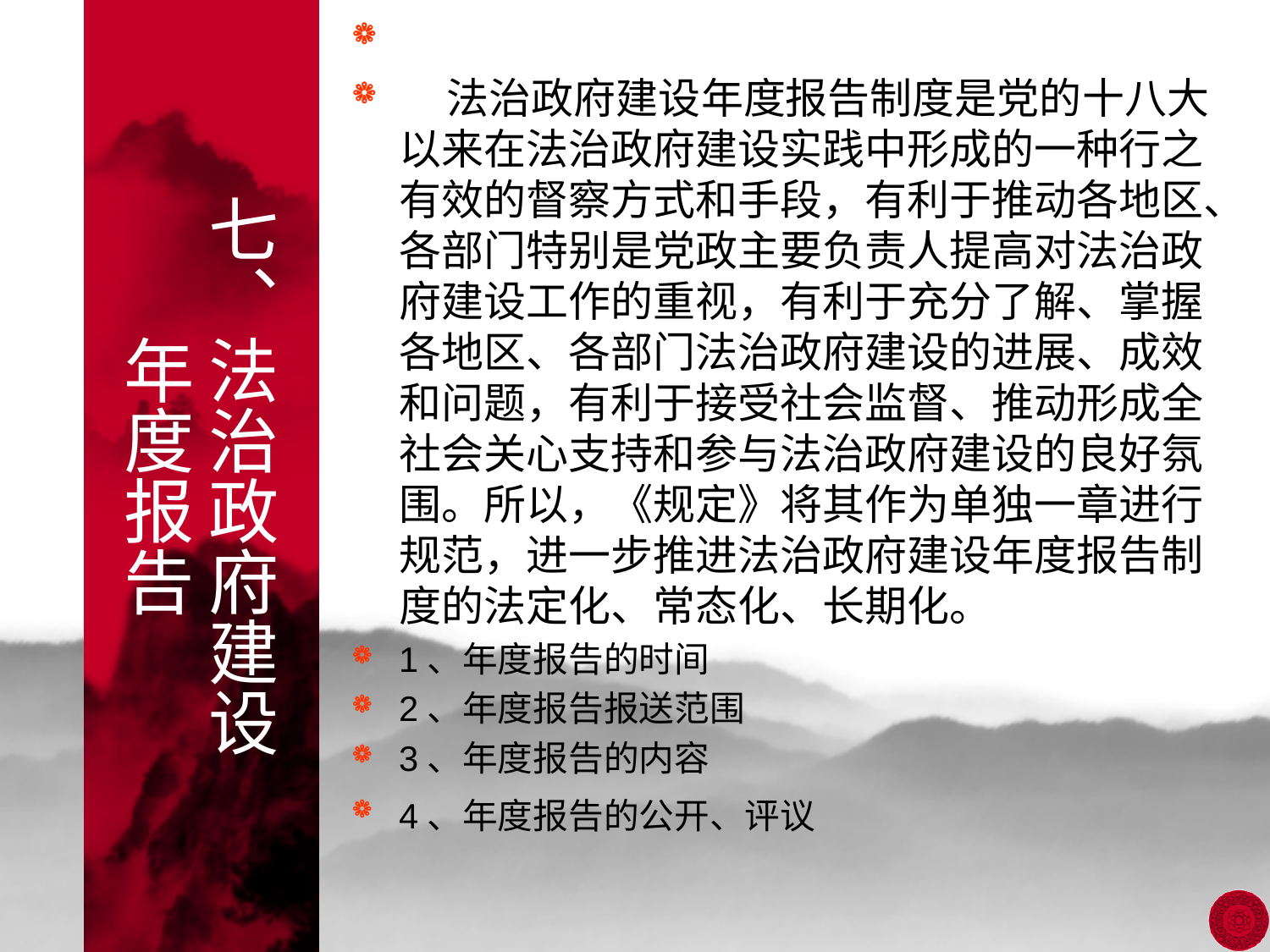

法治政府建设年度报告制度是党的十八大以来在法治政府建设实践中形成的一种行之有效的督察方式和手段，有利于推动各地区、各部门特别是党政主要负责人提高对法治政府建设工作的重视，有利于充分了解、掌握各地区、各部门法治政府建设的进展、成效和问题，有利于接受社会监督、推动形成全社会关心支持和参与法治政府建设的良好氛围。所以，《规定》将其作为单独一章进行规范，进一步推进法治政府建设年度报告制度的法定化、常态化、长期化。
1、年度报告的时间
2、年度报告报送范围
3、年度报告的内容
4、年度报告的公开、评议
# 七、法治政府建设 年度报告